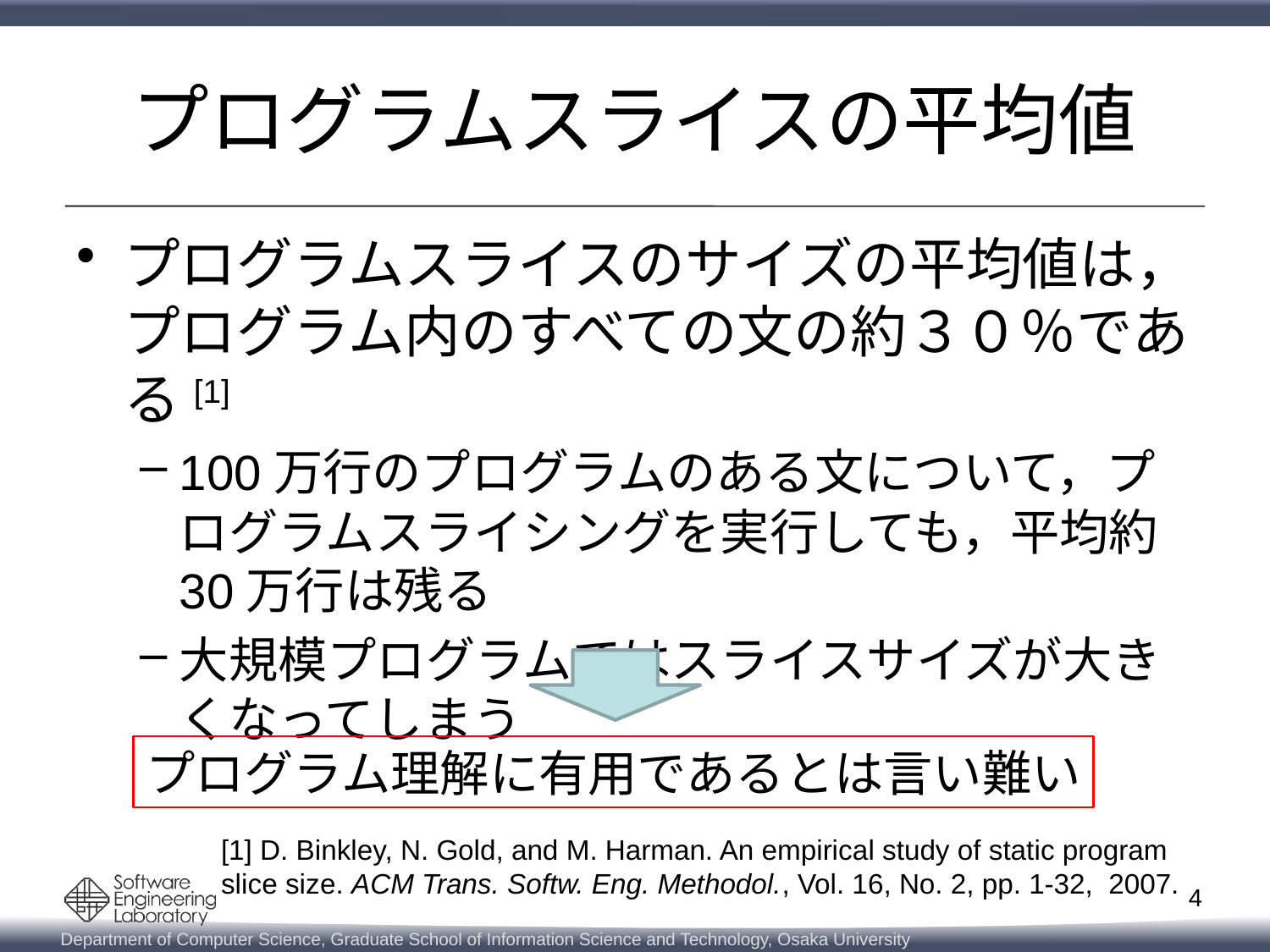

# プログラムスライスの平均値
プログラムスライスのサイズの平均値は，プログラム内のすべての文の約３０％である[1]
100万行のプログラムのある文について，プログラムスライシングを実行しても，平均約30万行は残る
大規模プログラムではスライスサイズが大きくなってしまう

プログラム理解に有用であるとは言い難い
[1] D. Binkley, N. Gold, and M. Harman. An empirical study of static program
slice size. ACM Trans. Softw. Eng. Methodol., Vol. 16, No. 2, pp. 1-32,  2007.
4